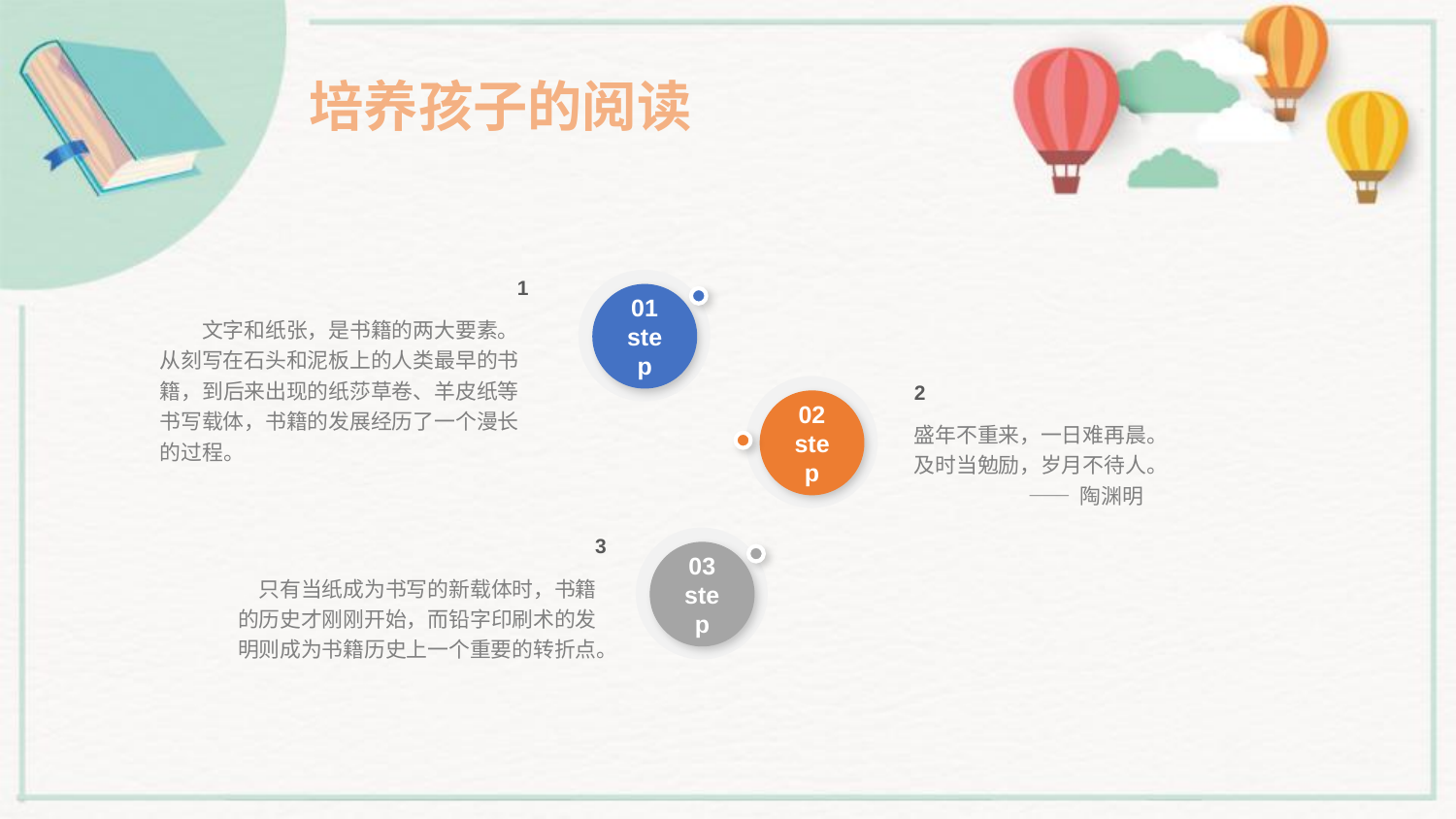

培养孩子的阅读
1
　　文字和纸张，是书籍的两大要素。从刻写在石头和泥板上的人类最早的书籍，到后来出现的纸莎草卷、羊皮纸等书写载体，书籍的发展经历了一个漫长的过程。

01
step

02
step

03
step

2
盛年不重来，一日难再晨。
及时当勉励，岁月不待人。
　　　　　  ——  陶渊明
3
　只有当纸成为书写的新载体时，书籍的历史才刚刚开始，而铅字印刷术的发明则成为书籍历史上一个重要的转折点。